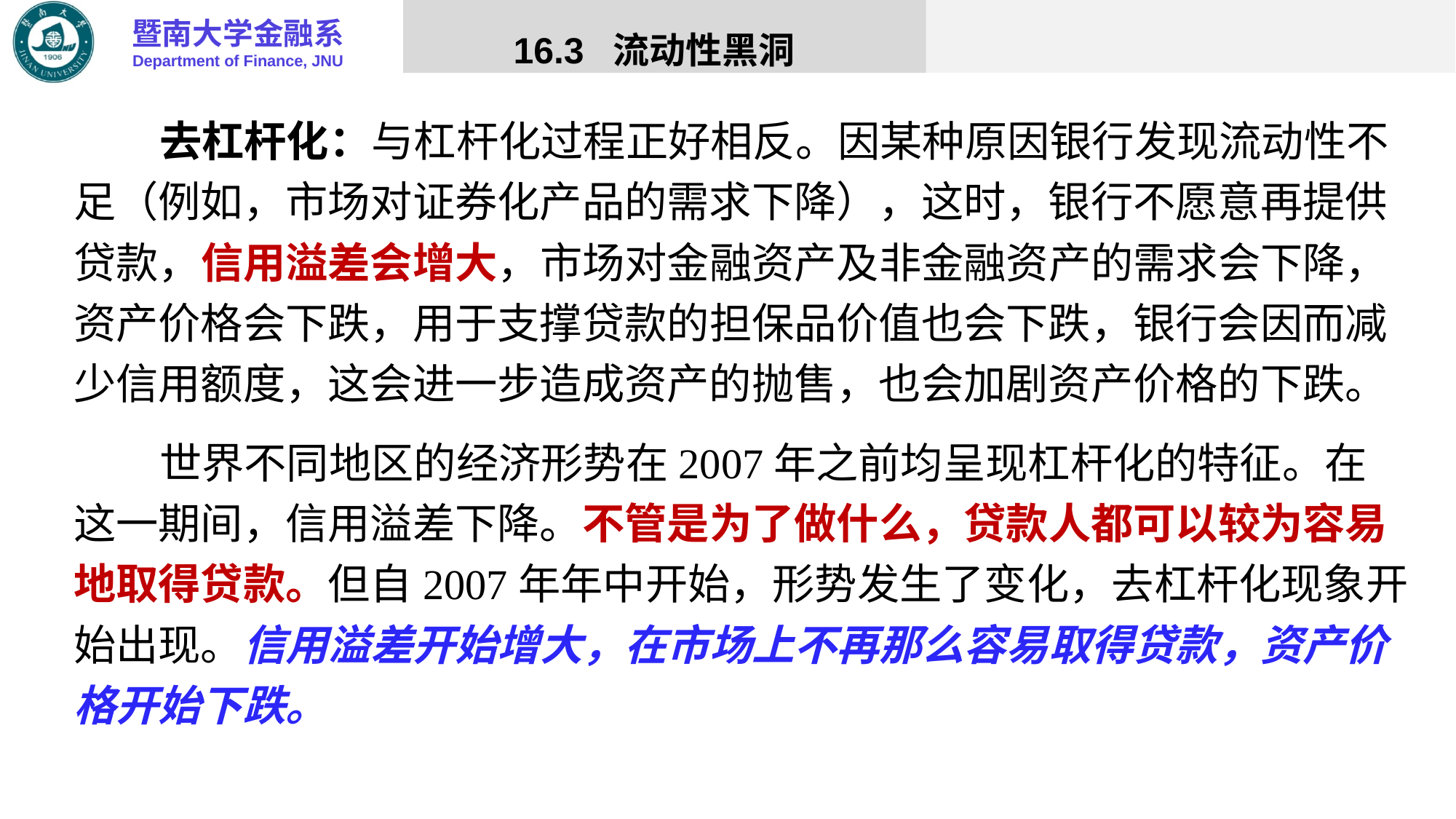

16.3  流动性黑洞
去杠杆化：与杠杆化过程正好相反。因某种原因银行发现流动性不足（例如，市场对证券化产品的需求下降），这时，银行不愿意再提供贷款，信用溢差会增大，市场对金融资产及非金融资产的需求会下降，资产价格会下跌，用于支撑贷款的担保品价值也会下跌，银行会因而减少信用额度，这会进一步造成资产的抛售，也会加剧资产价格的下跌。
世界不同地区的经济形势在2007年之前均呈现杠杆化的特征。在这一期间，信用溢差下降。不管是为了做什么，贷款人都可以较为容易地取得贷款。但自2007年年中开始，形势发生了变化，去杠杆化现象开始出现。信用溢差开始增大，在市场上不再那么容易取得贷款，资产价格开始下跌。